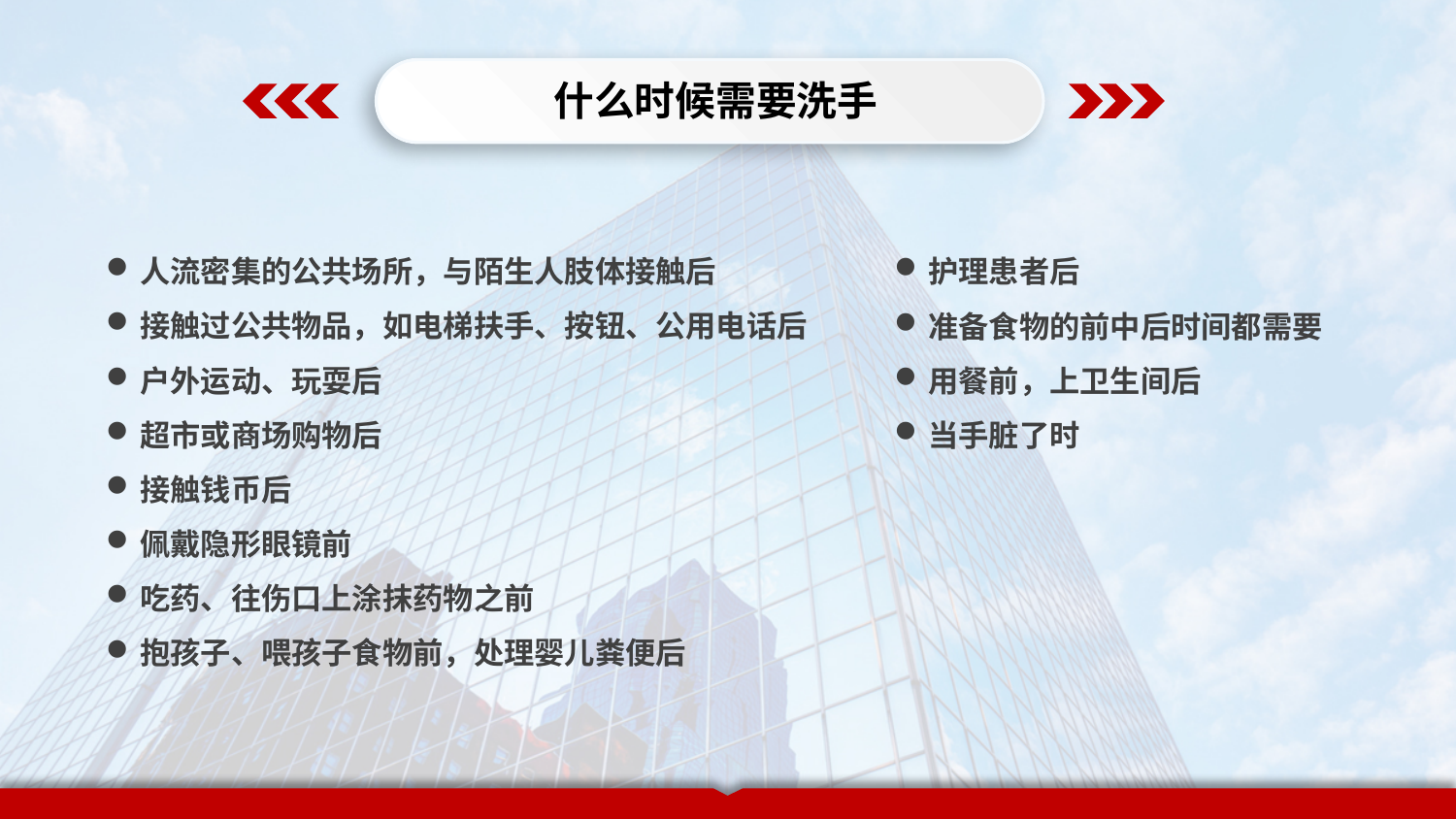

什么时候需要洗手
人流密集的公共场所，与陌生人肢体接触后
接触过公共物品，如电梯扶手、按钮、公用电话后
户外运动、玩耍后
超市或商场购物后
接触钱币后
佩戴隐形眼镜前
吃药、往伤口上涂抹药物之前
抱孩子、喂孩子食物前，处理婴儿粪便后
护理患者后
准备食物的前中后时间都需要
用餐前，上卫生间后
当手脏了时